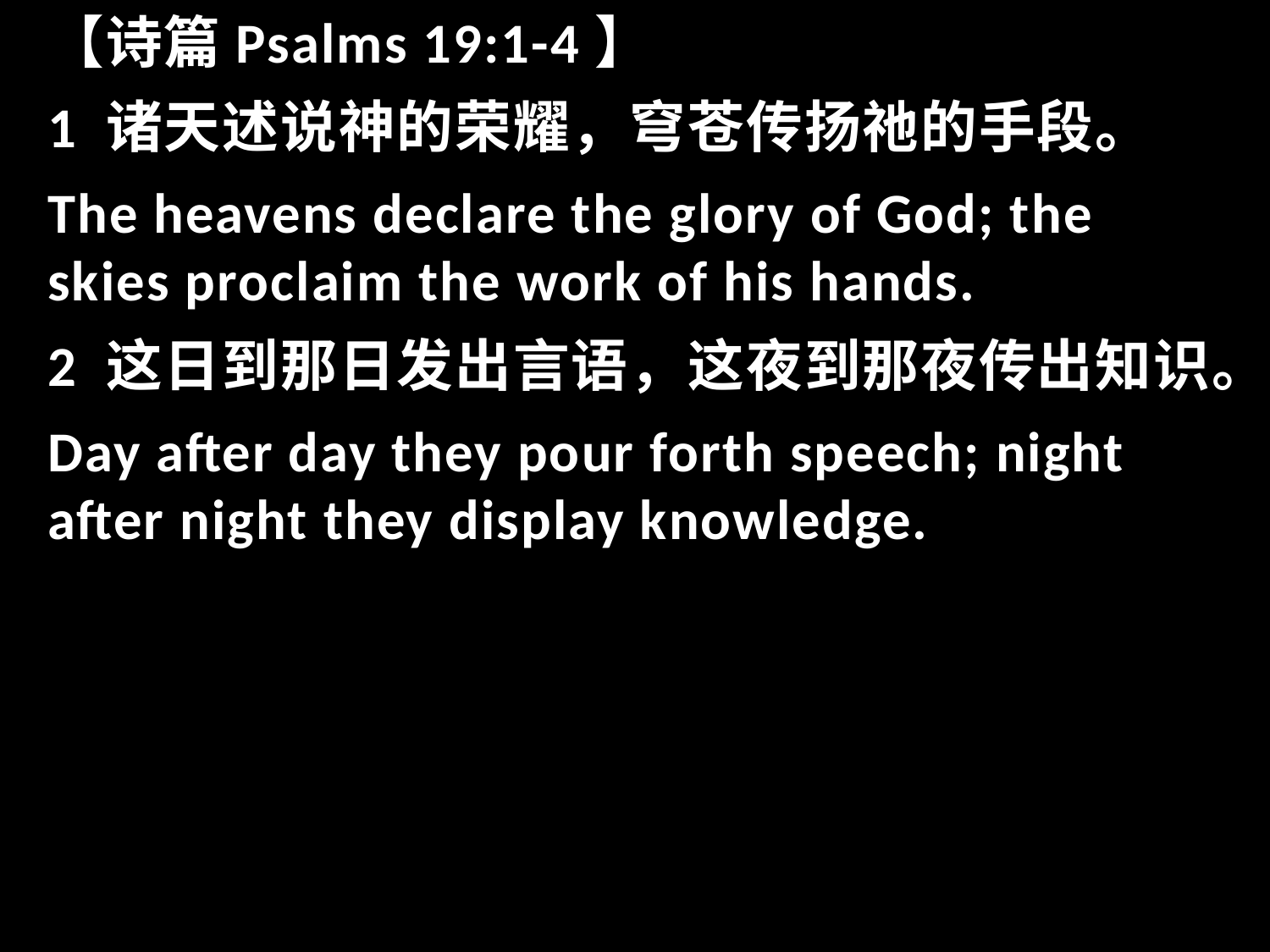

【诗篇Psalms 19:1-4】
1 诸天述说神的荣耀，穹苍传扬祂的手段。
The heavens declare the glory of God; the skies proclaim the work of his hands.
2 这日到那日发出言语，这夜到那夜传出知识。
Day after day they pour forth speech; night after night they display knowledge.